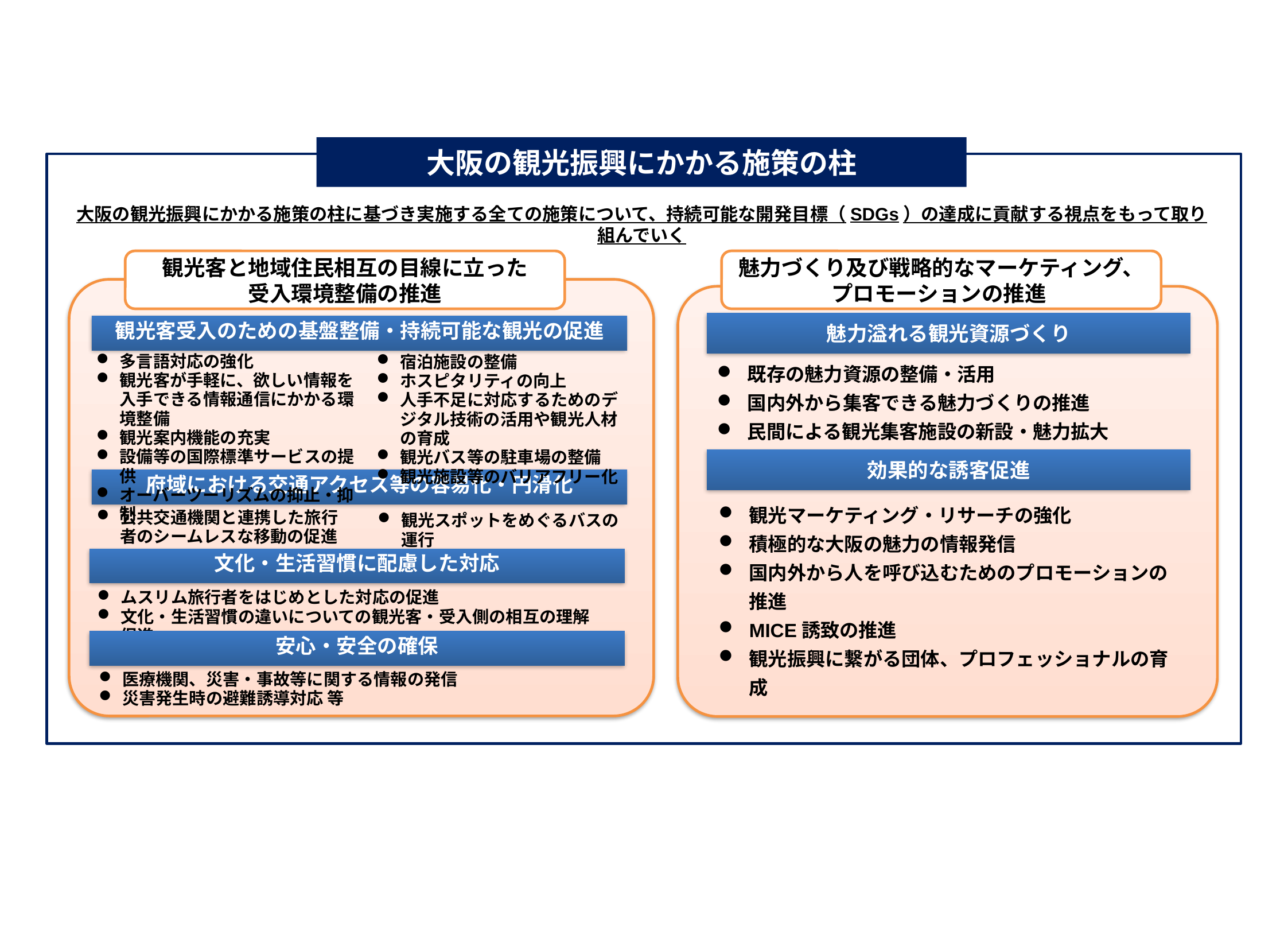

大阪の観光振興にかかる施策の柱

大阪の観光振興にかかる施策の柱に基づき実施する全ての施策について、持続可能な開発⽬標（SDGs）の達成に貢献する視点をもって取り組んでいく
観光客と地域住民相互の目線に立った
受入環境整備の推進
魅力づくり及び戦略的なマーケティング、
プロモーションの推進

観光客受入のための基盤整備・持続可能な観光の促進
魅力溢れる観光資源づくり
多言語対応の強化
観光客が手軽に、欲しい情報を入手できる情報通信にかかる環境整備
観光案内機能の充実
設備等の国際標準サービスの提供
オーバーツーリズムの抑止・抑制
宿泊施設の整備
ホスピタリティの向上
人手不足に対応するためのデジタル技術の活用や観光人材の育成
観光バス等の駐車場の整備
観光施設等のバリアフリー化
既存の魅力資源の整備・活用
国内外から集客できる魅力づくりの推進
民間による観光集客施設の新設・魅力拡大
効果的な誘客促進
府域における交通アクセス等の容易化・円滑化
観光マーケティング・リサーチの強化
積極的な大阪の魅力の情報発信
国内外から人を呼び込むためのプロモーションの推進
MICE誘致の推進
観光振興に繋がる団体、プロフェッショナルの育成
公共交通機関と連携した旅行者のシームレスな移動の促進
観光スポットをめぐるバスの運行
文化・生活習慣に配慮した対応
ムスリム旅行者をはじめとした対応の促進
文化・生活習慣の違いについての観光客・受入側の相互の理解促進
安心・安全の確保
医療機関、災害・事故等に関する情報の発信
災害発生時の避難誘導対応 等